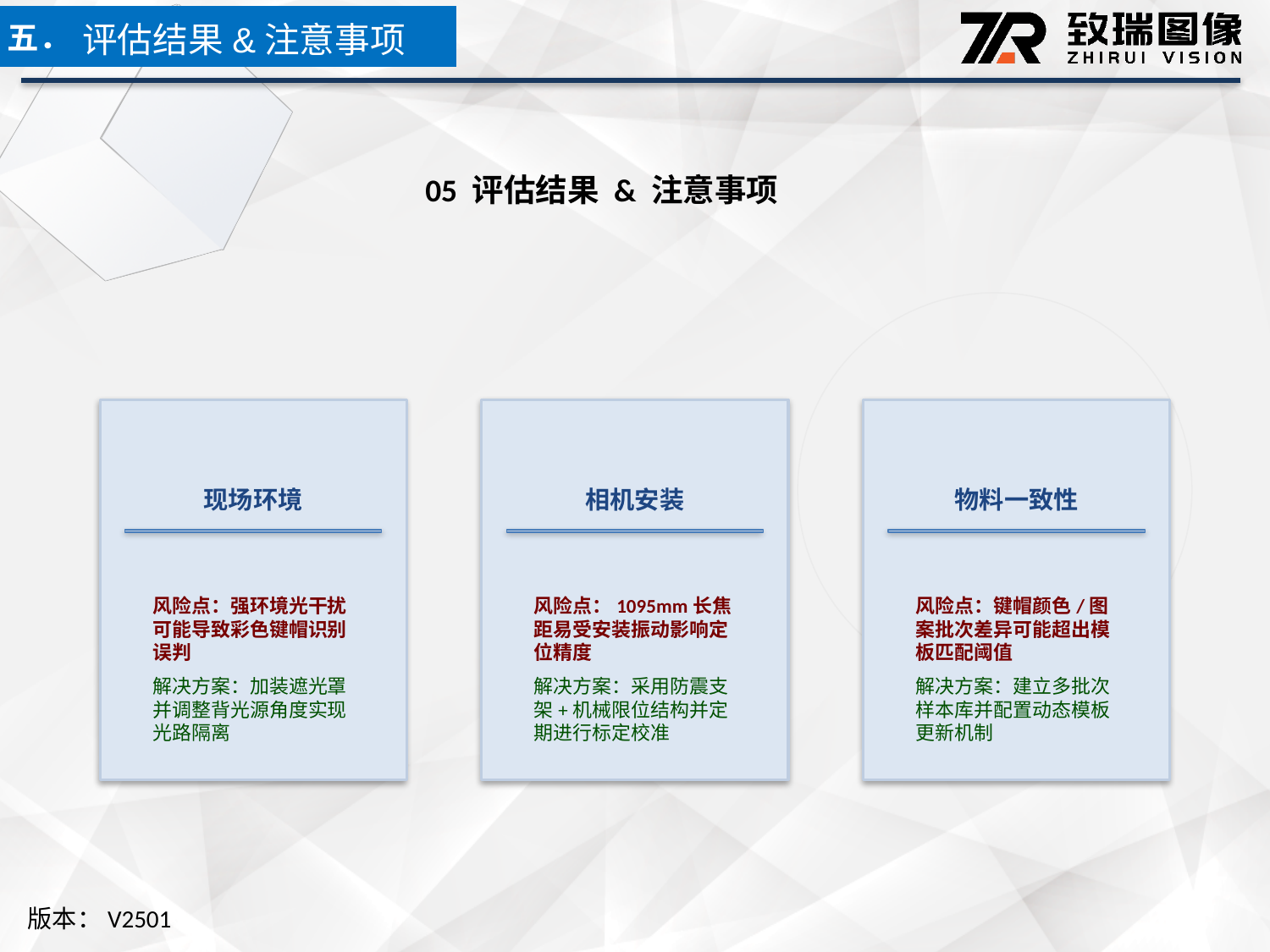

五．
评估结果&注意事项

05 评估结果 & 注意事项

现场环境

相机安装

物料一致性

风险点：强环境光干扰可能导致彩色键帽识别误判
解决方案：加装遮光罩并调整背光源角度实现光路隔离

风险点：1095mm长焦距易受安装振动影响定位精度
解决方案：采用防震支架+机械限位结构并定期进行标定校准

风险点：键帽颜色/图案批次差异可能超出模板匹配阈值
解决方案：建立多批次样本库并配置动态模板更新机制